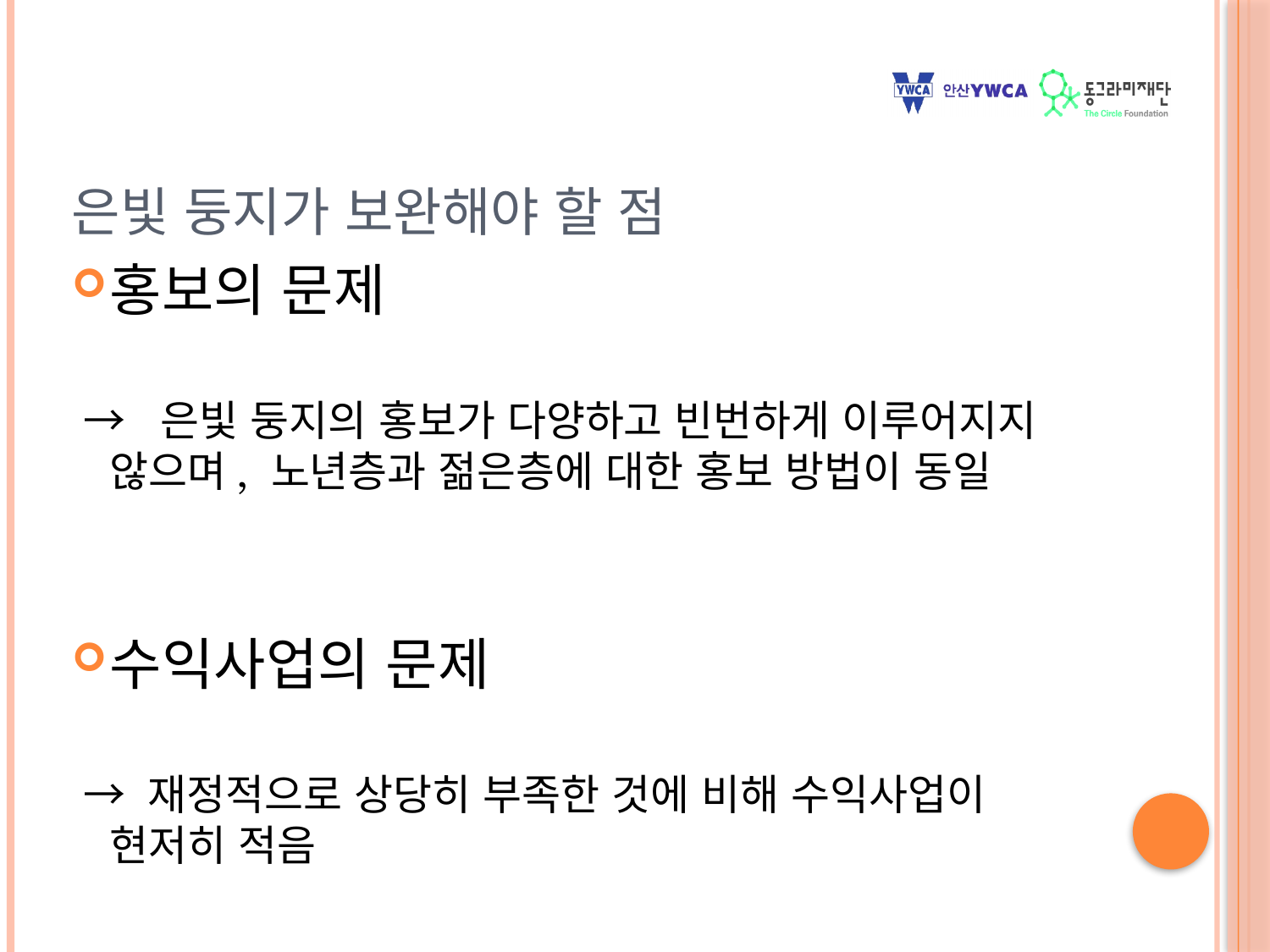

# 은빛 둥지가 보완해야 할 점
홍보의 문제

 →  은빛 둥지의 홍보가 다양하고 빈번하게 이루어지지 않으며, 노년층과 젊은층에 대한 홍보 방법이 동일

수익사업의 문제

 → 재정적으로 상당히 부족한 것에 비해 수익사업이 현저히 적음